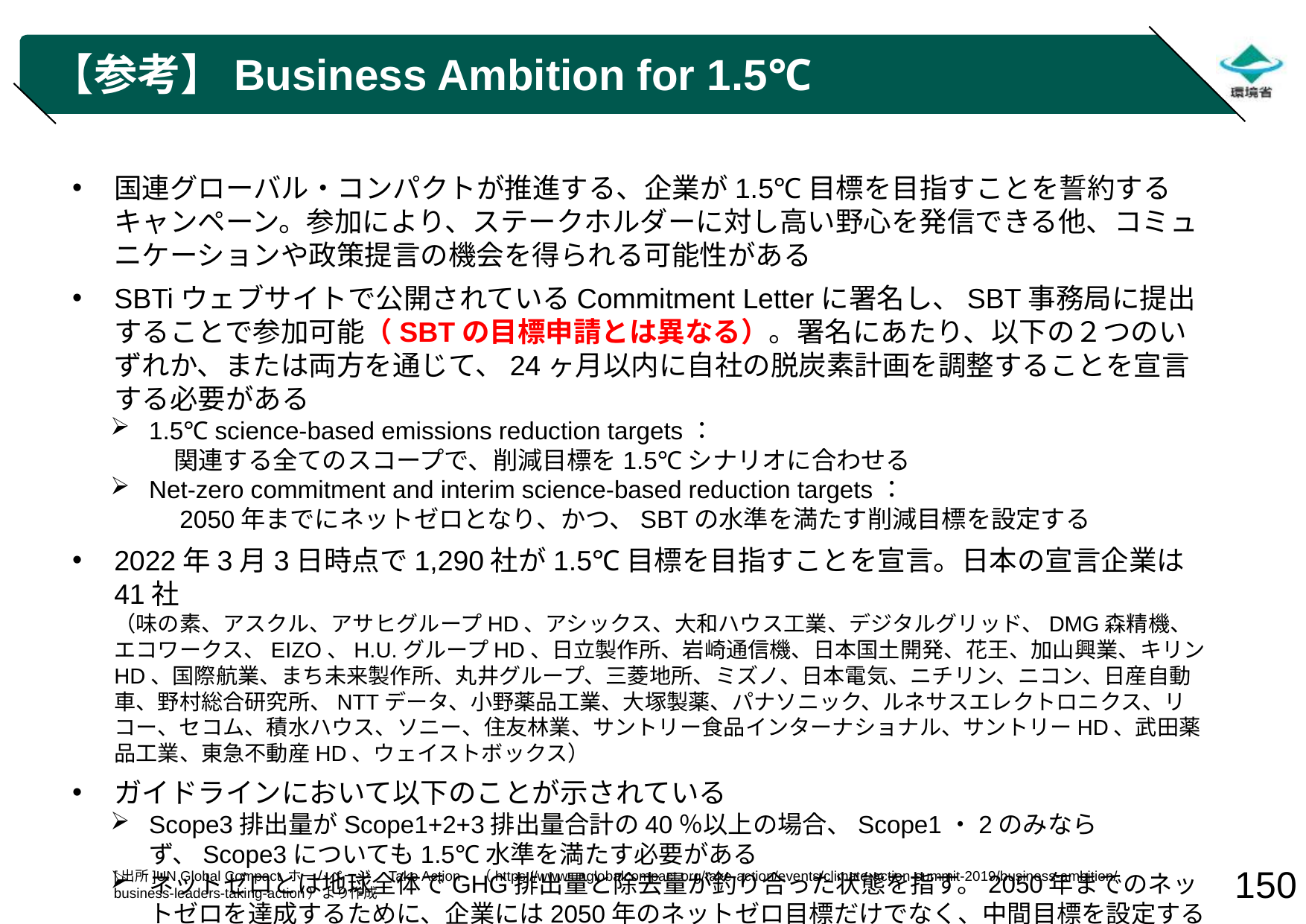

# 【参考】Business Ambition for 1.5℃
国連グローバル・コンパクトが推進する、企業が1.5℃目標を目指すことを誓約するキャンペーン。参加により、ステークホルダーに対し高い野心を発信できる他、コミュニケーションや政策提言の機会を得られる可能性がある
SBTiウェブサイトで公開されているCommitment Letterに署名し、SBT事務局に提出することで参加可能（SBTの目標申請とは異なる）。署名にあたり、以下の２つのいずれか、または両方を通じて、24ヶ月以内に自社の脱炭素計画を調整することを宣言する必要がある
1.5℃ science-based emissions reduction targets：
　関連する全てのスコープで、削減目標を1.5℃シナリオに合わせる
Net-zero commitment and interim science-based reduction targets：
　2050年までにネットゼロとなり、かつ、SBTの水準を満たす削減目標を設定する
2022年3月3日時点で1,290社が1.5℃目標を目指すことを宣言。日本の宣言企業は41社
（味の素、アスクル、アサヒグループHD、アシックス、大和ハウス工業、デジタルグリッド、DMG森精機、エコワークス、EIZO、H.U.グループHD、日立製作所、岩崎通信機、日本国土開発、花王、加山興業、キリンHD、国際航業、まち未来製作所、丸井グループ、三菱地所、ミズノ、日本電気、ニチリン、ニコン、日産自動車、野村総合研究所、NTTデータ、小野薬品工業、大塚製薬、パナソニック、ルネサスエレクトロニクス、リコー、セコム、積水ハウス、ソニー、住友林業、サントリー食品インターナショナル、サントリーHD、武田薬品工業、東急不動産HD、ウェイストボックス）
ガイドラインにおいて以下のことが示されている
Scope3排出量がScope1+2+3排出量合計の40％以上の場合、Scope1・2のみならず、Scope3についても1.5℃水準を満たす必要がある
ネットゼロとは地球全体でGHG排出量と除去量が釣り合った状態を指す。2050年までのネットゼロを達成するために、企業には2050年のネットゼロ目標だけでなく、中間目標を設定することが期待される
[出所]UN Global Compact ホームページ　Take Action　（https://www.unglobalcompact.org/take-action/events/climate-action-summit-2019/business-ambition/business-leaders-taking-action）より作成